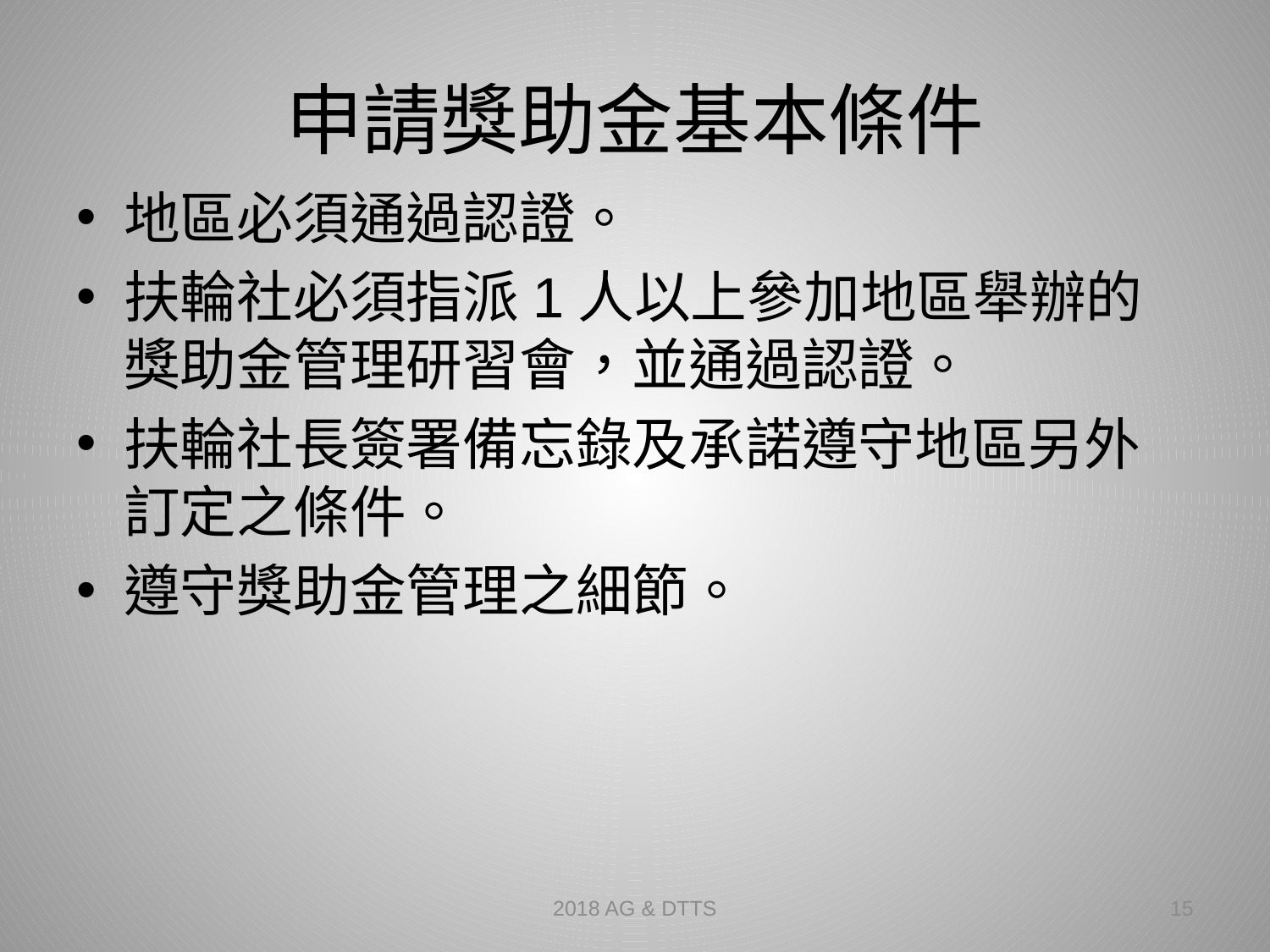

# 申請獎助金基本條件
地區必須通過認證。
扶輪社必須指派1人以上參加地區舉辦的獎助金管理研習會，並通過認證。
扶輪社長簽署備忘錄及承諾遵守地區另外訂定之條件。
遵守獎助金管理之細節。
2018 AG & DTTS
15